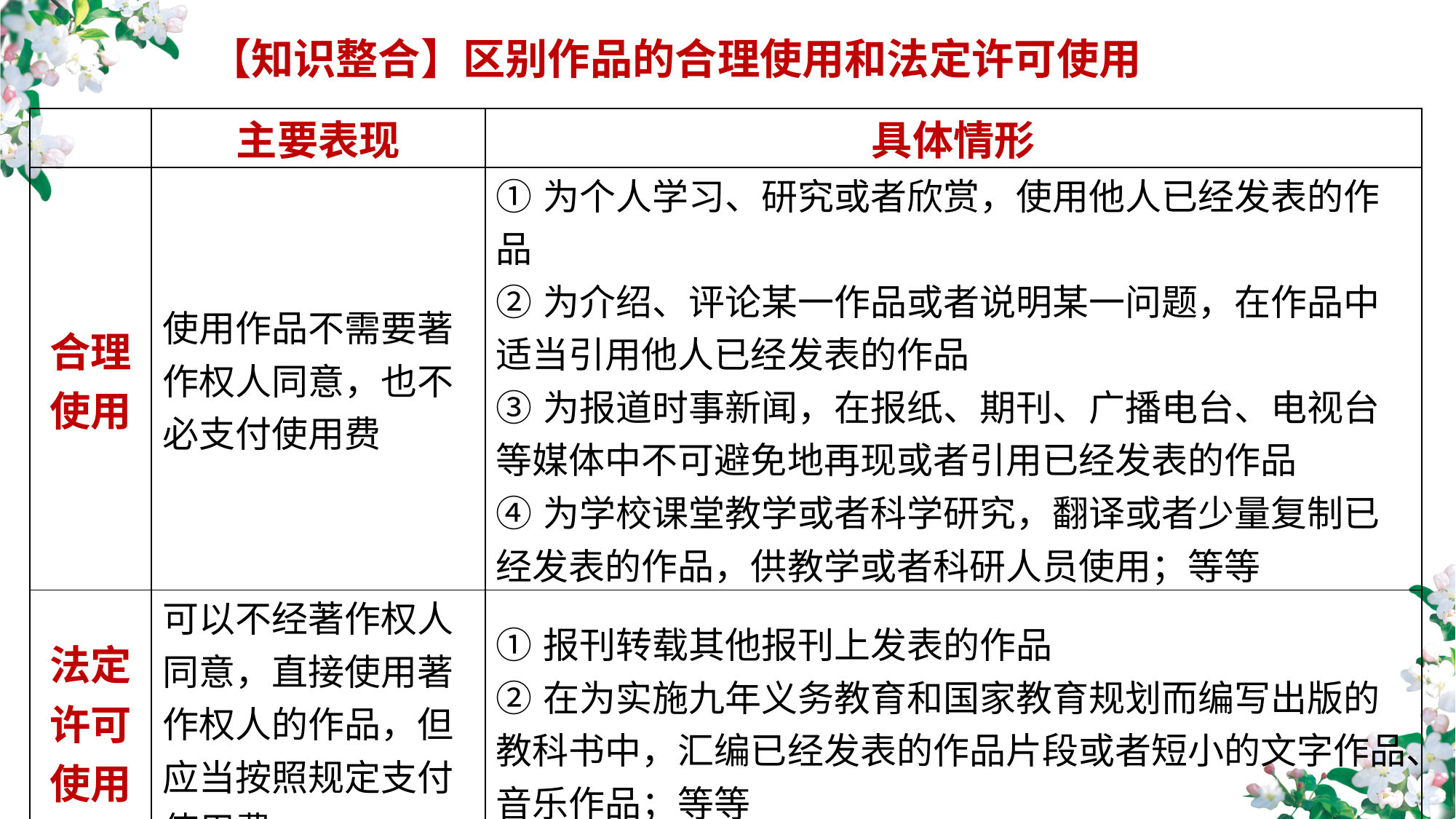

【知识整合】区别作品的合理使用和法定许可使用
|  | 主要表现 | 具体情形 |
| --- | --- | --- |
| 合理使用 | 使用作品不需要著作权人同意，也不必支付使用费 | ①为个人学习、研究或者欣赏，使用他人已经发表的作品 ②为介绍、评论某一作品或者说明某一问题，在作品中适当引用他人已经发表的作品 ③为报道时事新闻，在报纸、期刊、广播电台、电视台等媒体中不可避免地再现或者引用已经发表的作品 ④为学校课堂教学或者科学研究，翻译或者少量复制已经发表的作品，供教学或者科研人员使用；等等 |
| 法定许可使用 | 可以不经著作权人同意，直接使用著作权人的作品，但应当按照规定支付使用费 | ①报刊转载其他报刊上发表的作品 ②在为实施九年义务教育和国家教育规划而编写出版的教科书中，汇编已经发表的作品片段或者短小的文字作品、音乐作品；等等 |
| 在合理使用和法定许可使用的情况下，仍须指明作者和作品出处 |  |  |